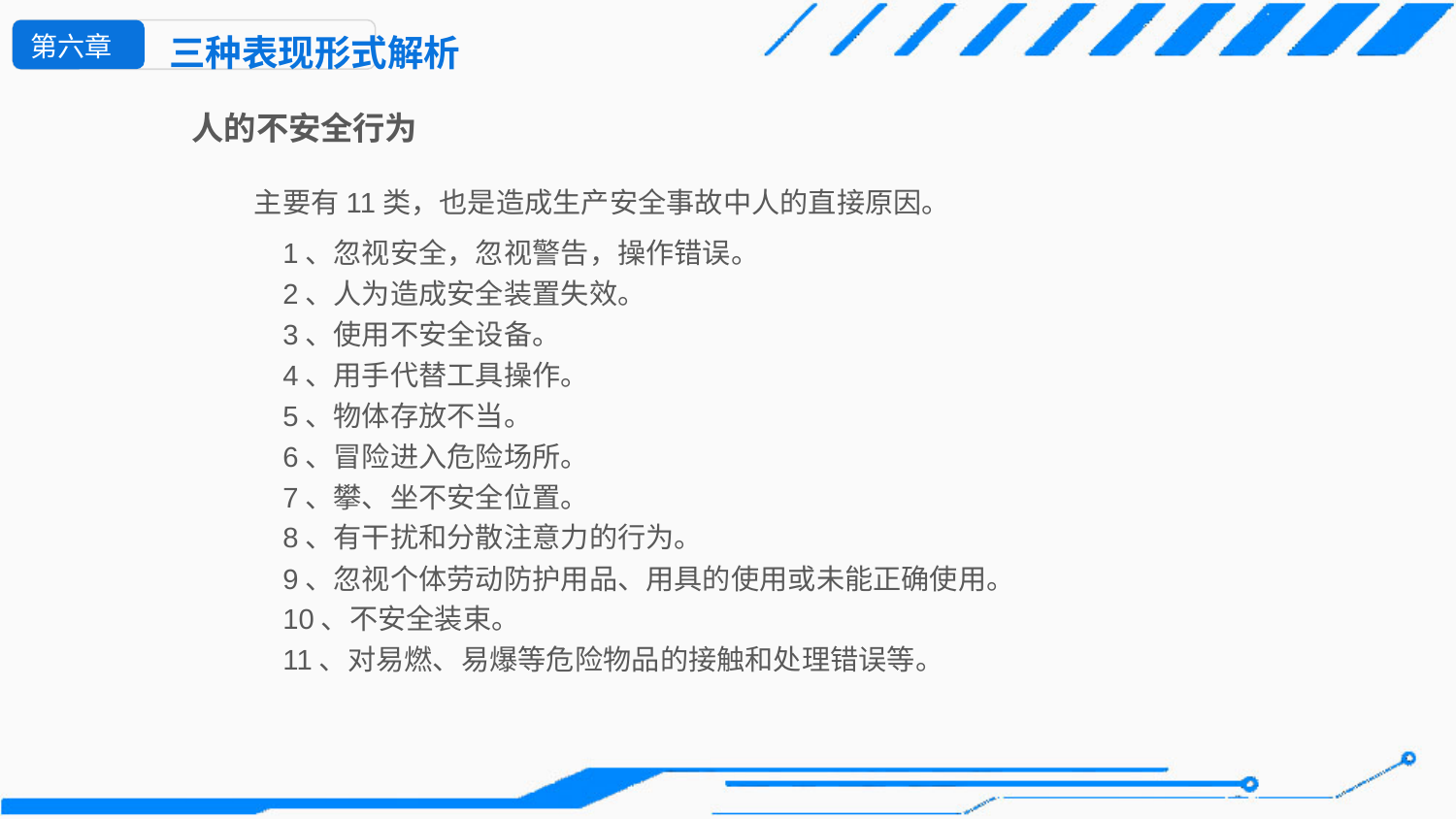

第六章
三种表现形式解析
人的不安全行为
 主要有11类，也是造成生产安全事故中人的直接原因。
1、忽视安全，忽视警告，操作错误。
2、人为造成安全装置失效。
3、使用不安全设备。
4、用手代替工具操作。
5、物体存放不当。
6、冒险进入危险场所。
7、攀、坐不安全位置。
8、有干扰和分散注意力的行为。
9、忽视个体劳动防护用品、用具的使用或未能正确使用。
10、不安全装束。
11、对易燃、易爆等危险物品的接触和处理错误等。